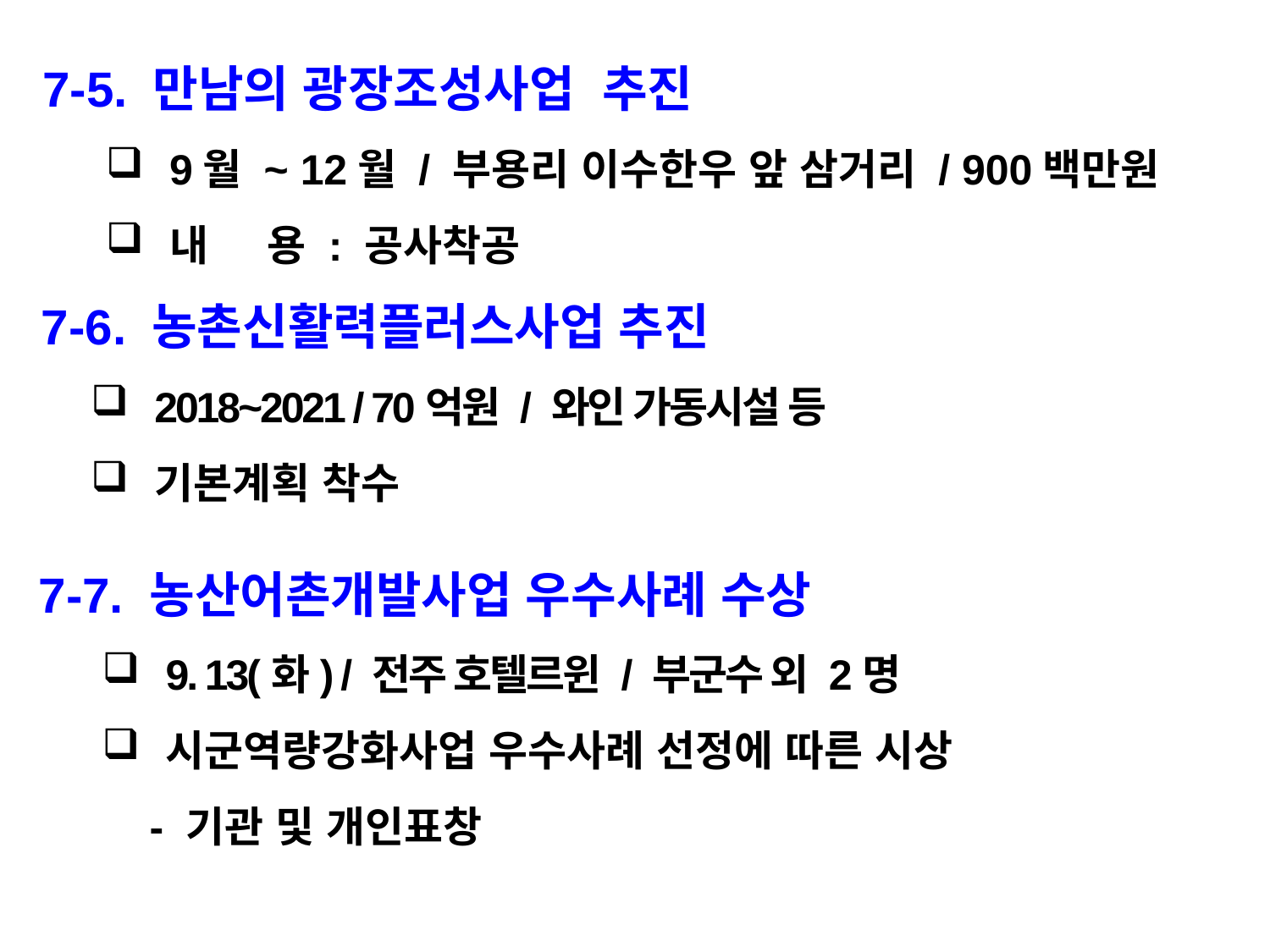

7-5. 만남의 광장조성사업  추진
9월 ~ 12월 / 부용리 이수한우 앞 삼거리 / 900백만원
내     용 : 공사착공
 7-6. 농촌신활력플러스사업 추진
2018~2021 / 70억원 / 와인 가동시설 등
기본계획 착수

7-7. 농산어촌개발사업 우수사례 수상
9. 13(화) / 전주 호텔르윈 / 부군수 외 2명
시군역량강화사업 우수사례 선정에 따른 시상
    - 기관 및 개인표창